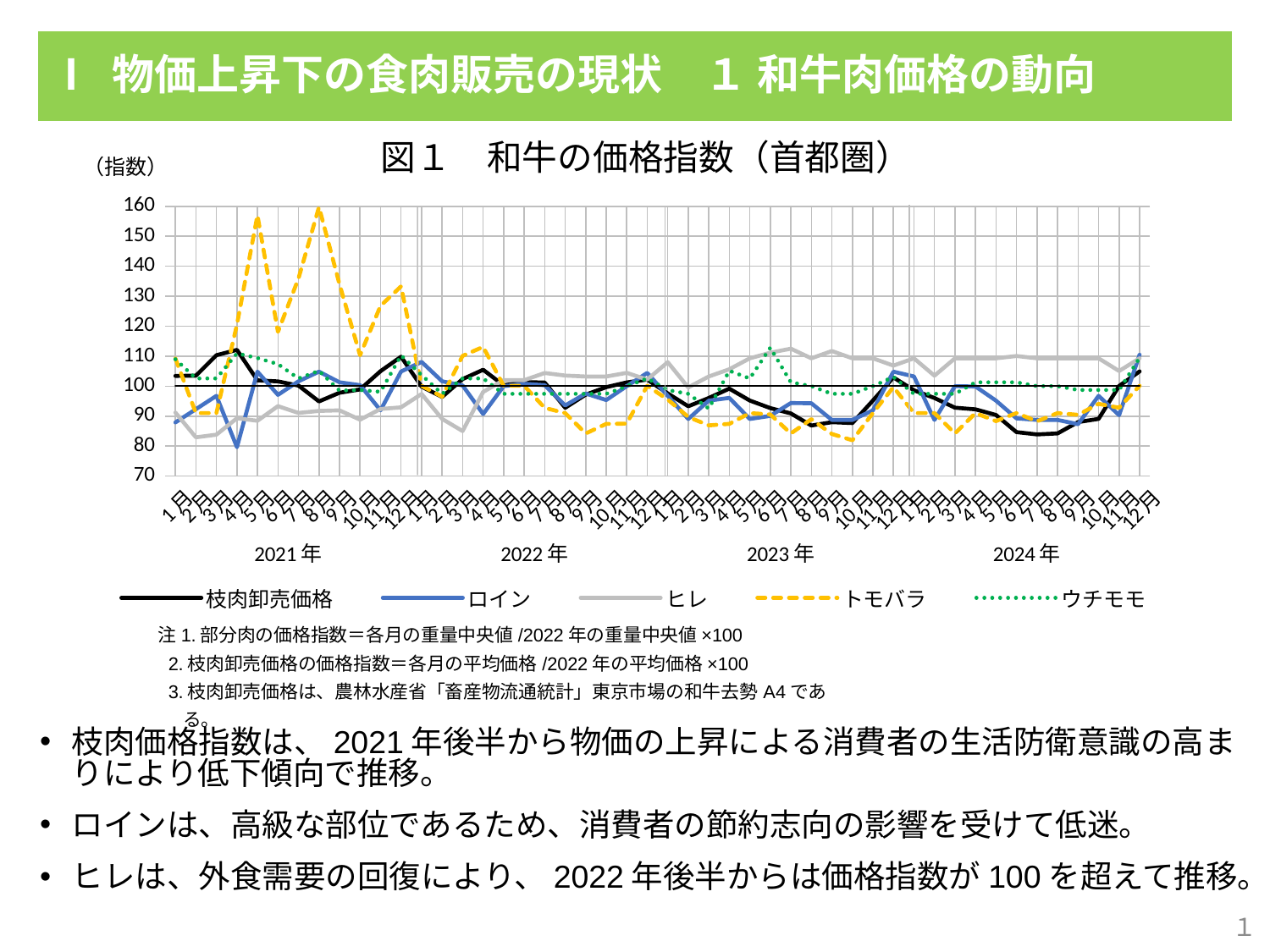

Ⅰ 物価上昇下の食肉販売の現状　１ 和牛肉価格の動向
図１　和牛の価格指数（首都圏）

### Chart

| Category | 枝肉卸売価格 | ロイン | ヒレ | トモバラ | ウチモモ |  |
|---|---|---|---|---|---|---|
| 1月 | 103.42550850165063 | 87.88829151732378 | 91.19631212053069 | 109.22882427307206 | 108.97435897435898 | 100.0 |
| 2月 | 103.51070249547406 | 92.30884109916369 | 82.92107038452889 | 91.02402022756004 | 102.56410256410257 | 100.0 |
| 3月 | 110.3262220013489 | 96.7741935483871 | 83.7980661119856 | 91.02402022756004 | 102.56410256410257 | 100.0 |
| 4月 | 112.11529587164104 | 79.6146953405018 | 89.28491117607376 | 120.52254530130637 | 110.92117758784426 | 100.0 |
| 5月 | 101.93461360974051 | 104.83870967741936 | 88.43040251855183 | 157.0164348925411 | 109.37796771130104 | 100.0 |
| 6月 | 101.59383763444677 | 97.10274790919952 | 93.33258376433551 | 118.12052254530131 | 107.35992402659069 | 100.0 |
| 7月 | 100.18813673636008 | 101.61290322580645 | 91.07263323588937 | 135.94605983986514 | 102.56410256410257 | 100.0 |
| 8月 | 94.90610911930709 | 104.83870967741936 | 91.7247582639982 | 159.75558364938897 | 105.12820512820512 | 100.0 |
| 9月 | 97.80270490930388 | 101.28434886499403 | 91.93838542837868 | 134.00758533501897 | 98.5042735042735 | 100.0 |
| 10月 | 98.91022682900855 | 100.32855436081242 | 88.80143917247582 | 110.3244837758112 | 98.71794871794872 | 100.0 |
| 11月 | 105.00159738738418 | 91.93548387096774 | 92.37688329210704 | 126.80151706700379 | 98.1244064577398 | 100.0 |
| 12月 | 109.81505803840828 | 104.88351254480287 | 92.92781650550933 | 133.29119258322797 | 110.25641025641026 | 100.0 |
| 1月 | 99.84736076106634 | 108.09438470728793 | 97.39149988756465 | 100.12642225031605 | 103.70370370370371 | 100.0 |
| 2月 | 96.3970040112172 | 101.61290322580645 | 89.07128401169328 | 96.5023177412558 | 97.43589743589743 | 100.0 |
| 3月 | 102.36058357885769 | 100.2389486260454 | 85.00112435349673 | 110.11378002528446 | 102.56410256410257 | 100.0 |
| 4月 | 105.47016435341308 | 90.69593787335722 | 98.06611198560827 | 113.10577328276443 | 102.56410256410257 | 100.0 |
| 5月 | 100.27333073018352 | 100.0 | 102.00134922419609 | 100.12642225031605 | 97.43589743589743 | 100.0 |
| 6月 | 101.38085264988818 | 100.7915173237754 | 102.00134922419609 | 100.12642225031605 | 97.43589743589743 | 100.0 |
| 7月 | 101.21046466224131 | 100.32855436081242 | 104.38497863728357 | 92.75179098187948 | 97.43589743589743 | 100.0 |
| 8月 | 92.7762592737212 | 93.54838709677419 | 103.54171351472903 | 91.02402022756004 | 97.43589743589743 | 100.0 |
| 9月 | 97.16374995562812 | 97.53584229390681 | 103.21565100067461 | 84.19721871049305 | 97.43589743589743 | 100.0 |
| 10月 | 99.67697277341946 | 95.37037037037037 | 103.21565100067461 | 87.39991571849978 | 97.43589743589743 | 100.0 |
| 11月 | 101.25306165915302 | 100.0 | 104.42995277715313 | 87.48419721871049 | 100.0 | 100.0 |
| 12月 | 102.19019559121081 | 104.42054958183991 | 102.19248931864178 | 100.12642225031605 | 102.56410256410257 | 100.0 |
| 1月 | 97.5897199247453 | 96.7741935483871 | 108.00539689678435 | 95.5330804888327 | 98.71794871794872 | 100.0 |
| 2月 | 93.28742323666181 | 89.03823178016727 | 99.57274567123903 | 89.71765697429414 | 97.43589743589743 | 100.0 |
| 3月 | 96.05622803592347 | 95.16129032258064 | 103.21565100067461 | 86.89422671723557 | 92.54510921177588 | 100.0 |
| 4月 | 99.16580881047885 | 96.08721624850656 | 105.64425455363167 | 87.39991571849978 | 105.12820512820512 | 100.0 |
| 5月 | 95.2042880976891 | 89.03823178016727 | 109.28715988306723 | 91.02402022756004 | 102.56410256410257 | 100.0 |
| 6月 | 92.69106527989776 | 90.0836320191159 | 111.16483022262199 | 90.56047197640117 | 112.82051282051282 | 100.0 |
| 7月 | 90.90199140960561 | 94.36977299880526 | 112.51405441870924 | 84.19721871049305 | 101.28205128205128 | 100.0 |
| 8月 | 86.85527670299243 | 94.29510155316606 | 109.28715988306723 | 88.9591234723978 | 100.0 | 100.0 |
| 9月 | 87.9627986226971 | 88.70967741935483 | 111.71576343602429 | 84.02865571007163 | 97.43589743589743 | 100.0 |
| 10月 | 87.66461964431507 | 88.70967741935483 | 109.28715988306723 | 81.92161820480405 | 97.43589743589743 | 100.0 |
| 11月 | 95.2042880976891 | 91.93548387096774 | 109.28715988306723 | 91.02402022756004 | 100.0 | 100.0 |
| 12月 | 102.91434453871001 | 104.83870967741936 | 106.85855633011019 | 99.66287399915718 | 103.06267806267806 | 100.0 |
| 1月 | 98.61204785062652 | 103.24074074074075 | 109.28715988306723 | 91.02402022756004 | 97.43589743589743 | 100.0 |
| 2月 | 96.05622803592347 | 88.70967741935483 | 103.48549583989207 | 91.02402022756004 | 97.43589743589743 | 100.0 |
| 3月 | 92.81885627063292 | 100.0 | 109.28715988306723 | 84.19721871049305 | 97.43589743589743 | 100.0 |
| 4月 | 92.26509531078058 | 99.8805256869773 | 109.28715988306723 | 91.02402022756004 | 101.28205128205128 | 100.0 |
| 5月 | 90.390827446665 | 95.16129032258064 | 109.28715988306723 | 88.32701222081754 | 101.28205128205128 | 100.0 |
| 6月 | 84.64023286358311 | 89.23237753882916 | 110.05172026085 | 91.02402022756004 | 101.28205128205128 | 100.0 |
| 7月 | 83.8734869191722 | 88.70967741935483 | 109.28715988306723 | 88.24273072060683 | 100.0 | 100.0 |
| 8月 | 84.21426289446593 | 88.70967741935483 | 109.28715988306723 | 91.02402022756004 | 100.0 | 100.0 |
| 9月 | 88.0053956196088 | 87.29091995221027 | 109.28715988306723 | 90.43404972608512 | 98.71794871794872 | 100.0 |
| 10月 | 89.07032054240176 | 96.7741935483871 | 109.28715988306723 | 94.10029498525074 | 98.71794871794872 | 100.0 |
| 11月 | 100.06034574562493 | 90.3225806451613 | 105.05959073532719 | 92.79393173198483 | 98.71794871794872 | 100.0 |
| 12月 | 104.91640339356074 | 110.48387096774194 | 109.28715988306723 | 100.12642225031605 | 109.49667616334283 | 100.0 |
注1.部分肉の価格指数＝各月の重量中央値/2022年の重量中央値×100
  2.枝肉卸売価格の価格指数＝各月の平均価格/2022年の平均価格×100
  3.枝肉卸売価格は、農林水産省「畜産物流通統計」東京市場の和牛去勢A4である。
枝肉価格指数は、2021年後半から物価の上昇による消費者の生活防衛意識の高まりにより低下傾向で推移。
ロインは、高級な部位であるため、消費者の節約志向の影響を受けて低迷。
ヒレは、外食需要の回復により、2022年後半からは価格指数が100を超えて推移。
１